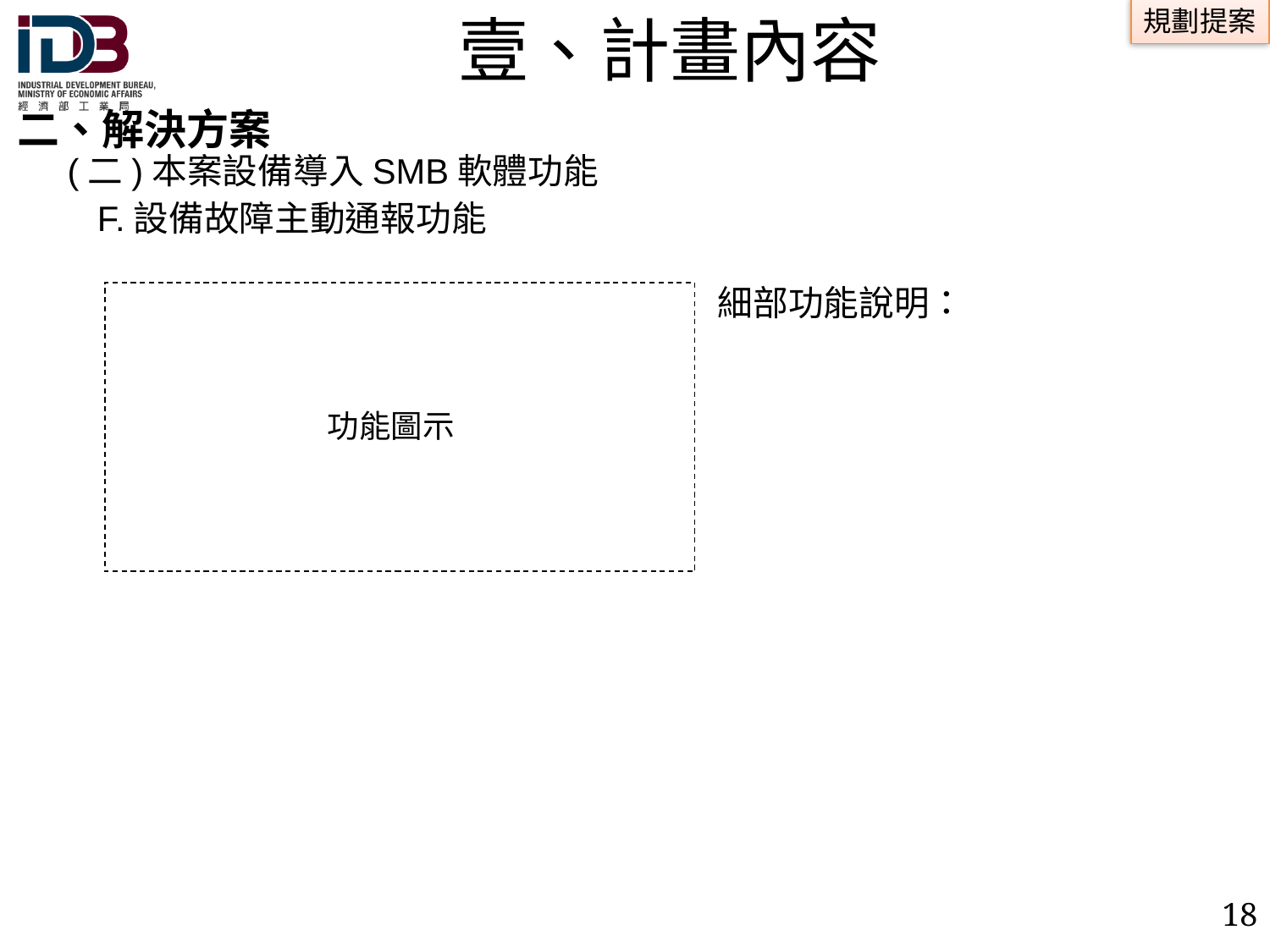

# 壹、計畫內容
二、解決方案
(二)本案設備導入SMB軟體功能
F.設備故障主動通報功能
細部功能說明：

功能圖示
18